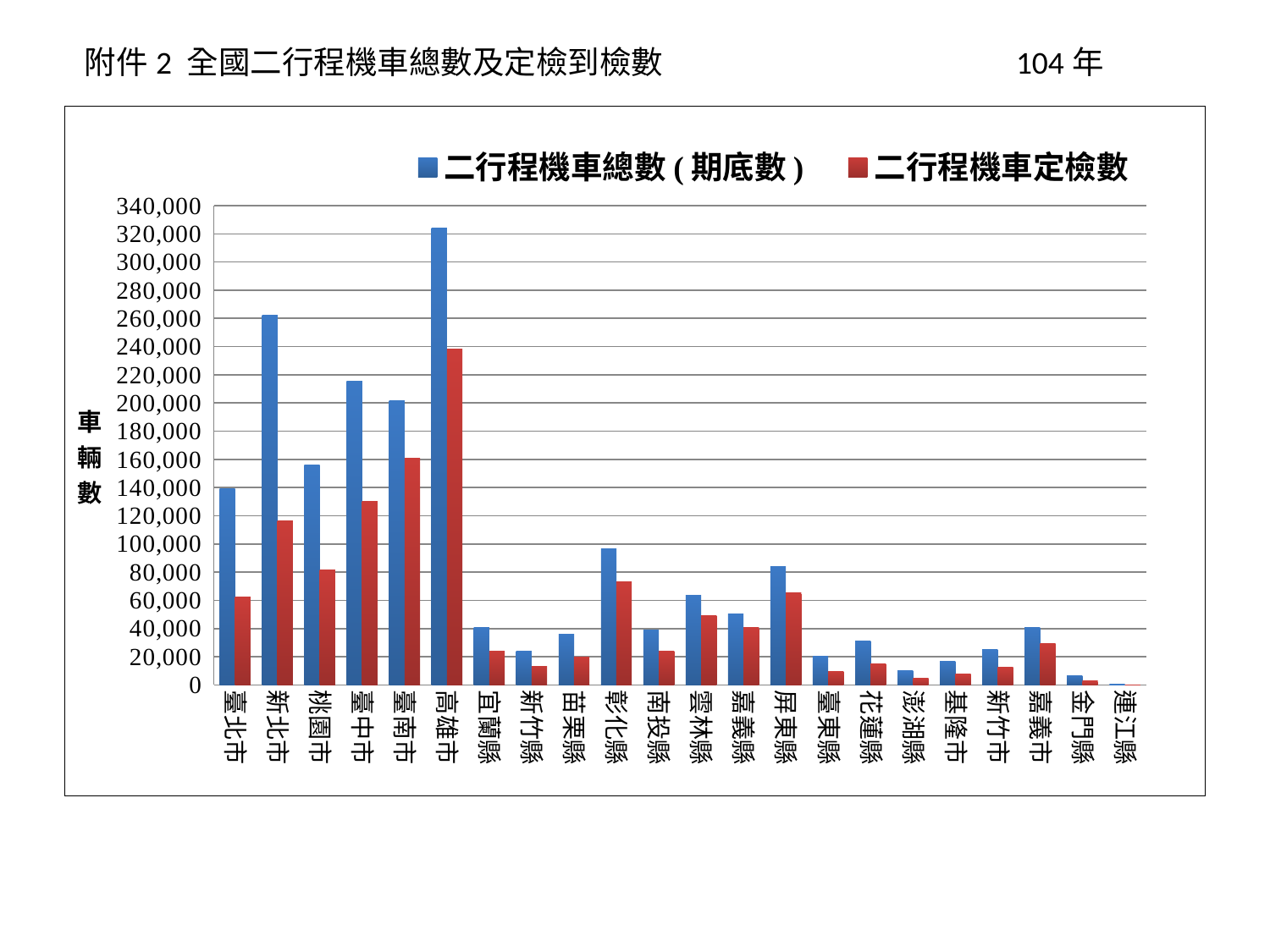

附件2 全國二行程機車總數及定檢到檢數                                                104年

### Chart

| Category | 二行程機車總數(期底數) | 二行程機車定檢數 |
|---|---|---|
| 臺北市 | 139465.0 | 62453.0 |
| 新北市 | 262317.0 | 116468.0 |
| 桃園市 | 156090.0 | 81560.0 |
| 臺中市 | 215725.0 | 130197.0 |
| 臺南市 | 201500.0 | 160741.0 |
| 高雄市 | 324055.0 | 238179.0 |
| 宜蘭縣 | 40817.0 | 23813.0 |
| 新竹縣 | 24236.0 | 13278.0 |
| 苗栗縣 | 36104.0 | 19897.0 |
| 彰化縣 | 96481.0 | 73085.0 |
| 南投縣 | 38821.0 | 23844.0 |
| 雲林縣 | 63624.0 | 49401.0 |
| 嘉義縣 | 50117.0 | 40554.0 |
| 屏東縣 | 84252.0 | 65404.0 |
| 臺東縣 | 20243.0 | 9740.0 |
| 花蓮縣 | 31090.0 | 14893.0 |
| 澎湖縣 | 10214.0 | 4464.0 |
| 基隆市 | 16830.0 | 7689.0 |
| 新竹市 | 25363.0 | 12296.0 |
| 嘉義市 | 40673.0 | 29328.0 |
| 金門縣 | 6372.0 | 2874.0 |
| 連江縣 | 427.0 | 99.0 |